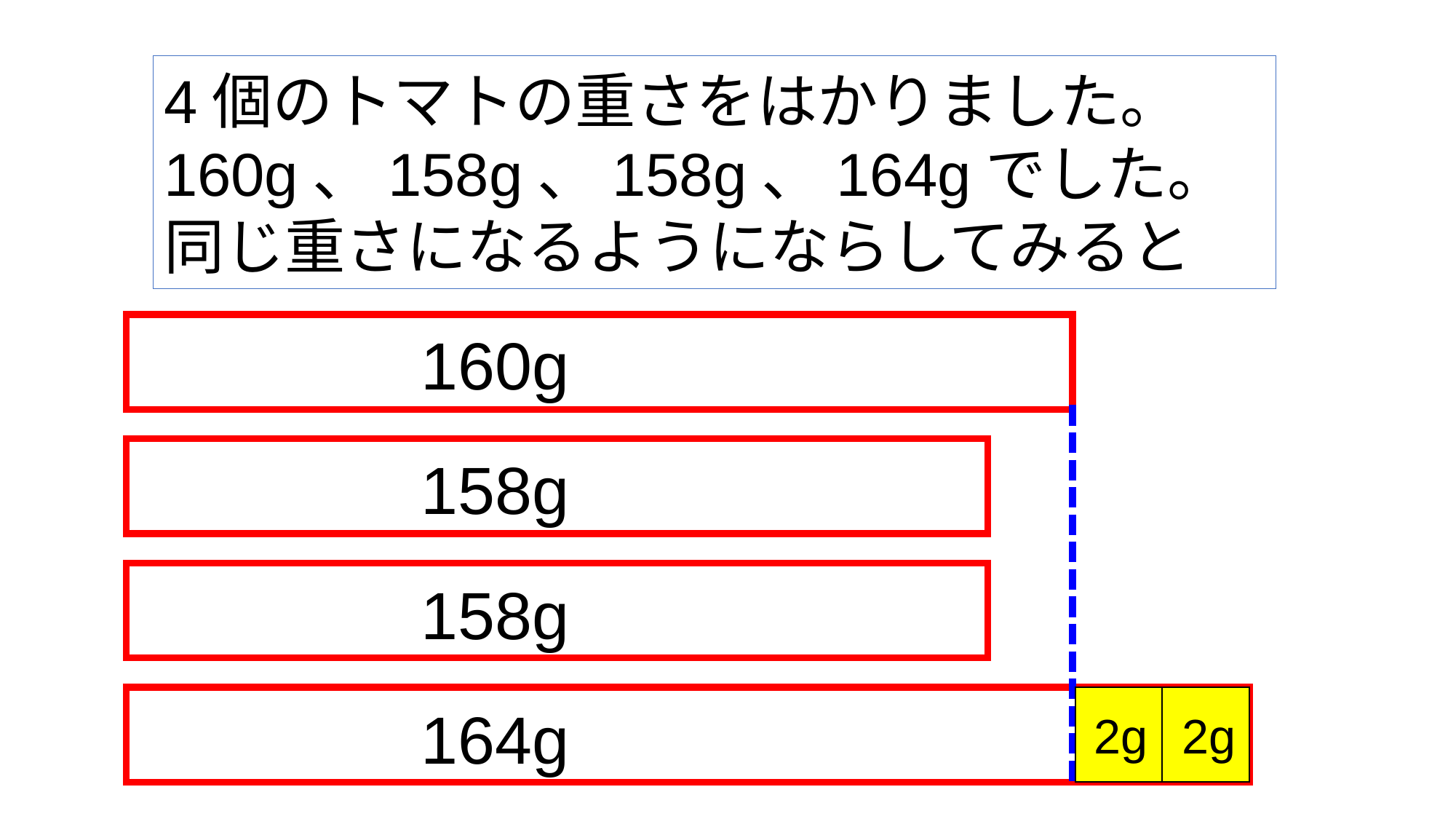

# 4個のトマトの重さをはかりました。 160g、158g、158g、164gでした。 同じ重さになるようにならしてみると

160g

158g

158g

2g

2g
164g